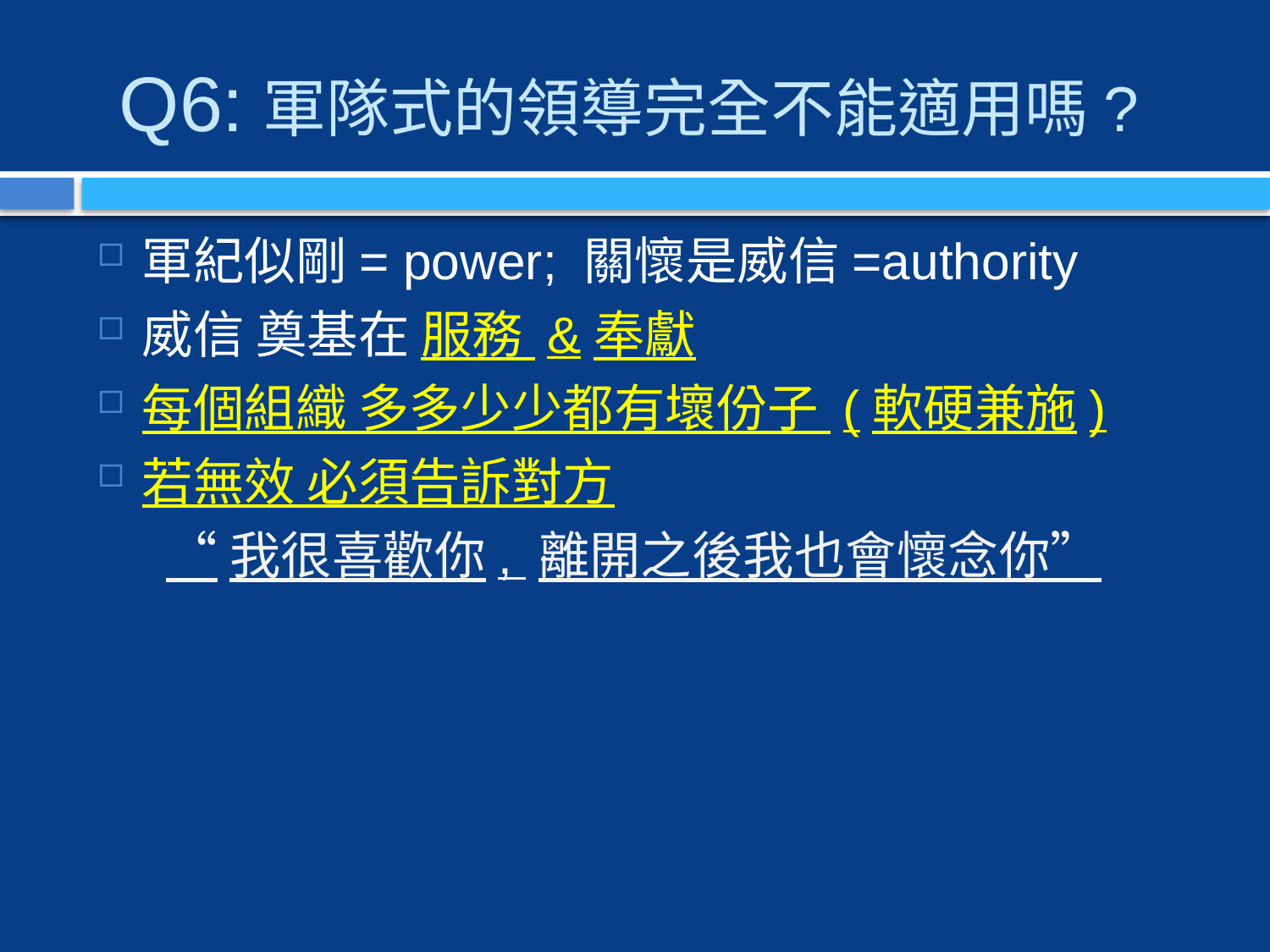

# Q6:軍隊式的領導完全不能適用嗎?
軍紀似剛= power; 關懷是威信=authority
威信 奠基在 服務 &奉獻
每個組織 多多少少都有壞份子 (軟硬兼施)
若無效 必須告訴對方
      “我很喜歡你, 離開之後我也會懷念你”